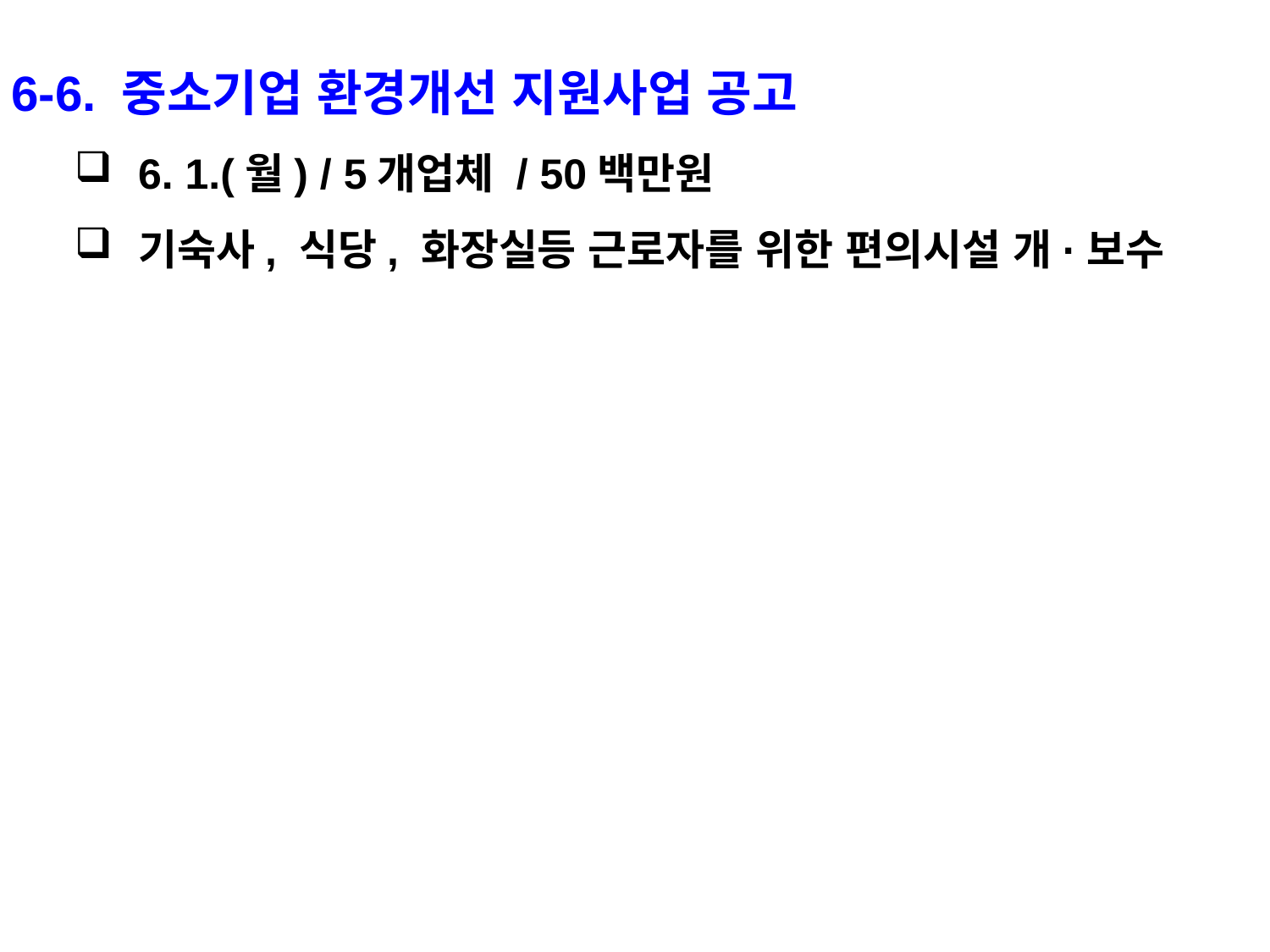

6-6. 중소기업 환경개선 지원사업 공고
6. 1.(월) / 5개업체 / 50백만원
기숙사, 식당, 화장실등 근로자를 위한 편의시설 개·보수